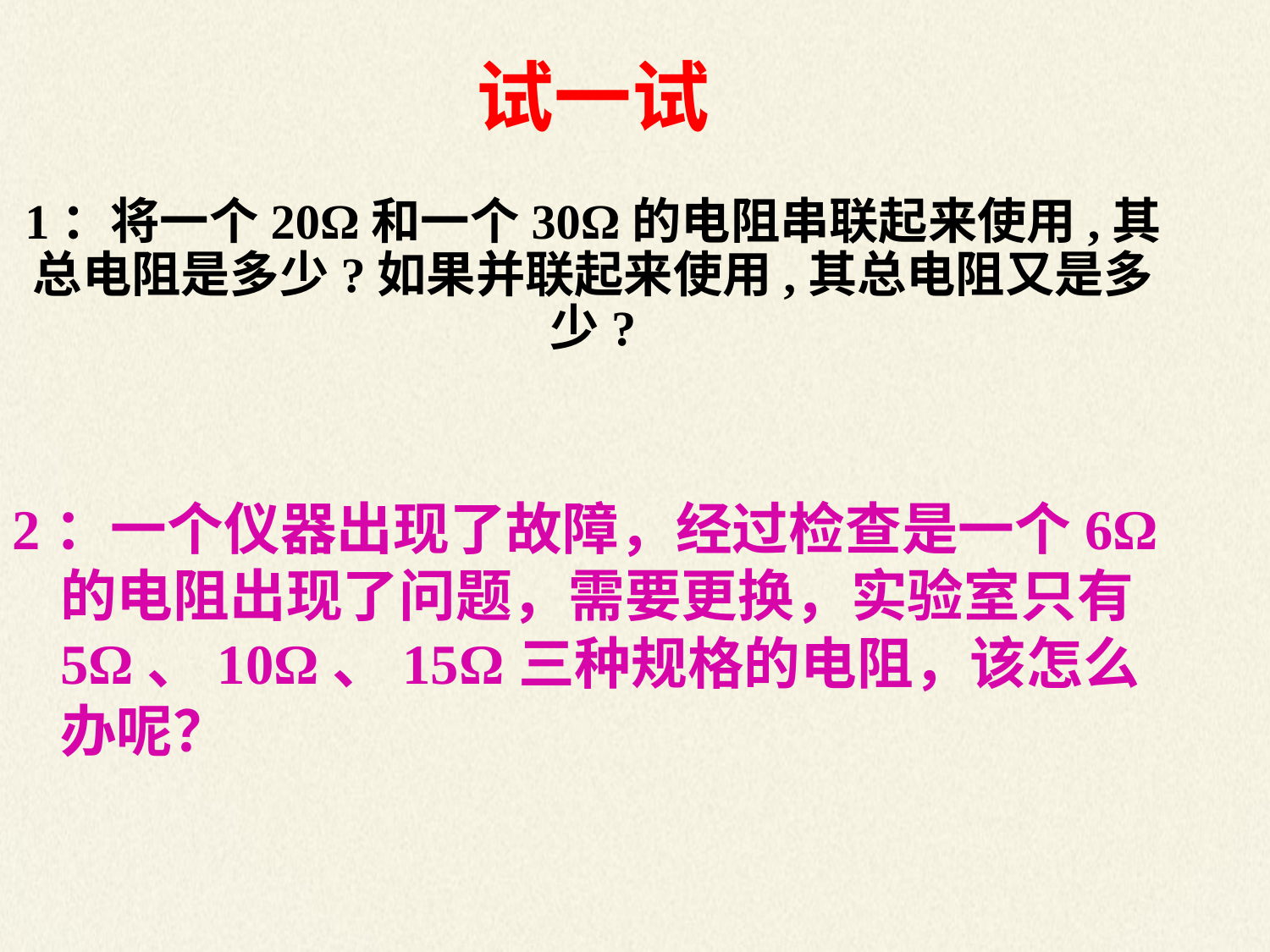

试一试
1：将一个20Ω和一个30Ω的电阻串联起来使用,其总电阻是多少?如果并联起来使用,其总电阻又是多少?
2：一个仪器出现了故障，经过检查是一个6Ω的电阻出现了问题，需要更换，实验室只有5Ω、10Ω、15Ω三种规格的电阻，该怎么办呢？